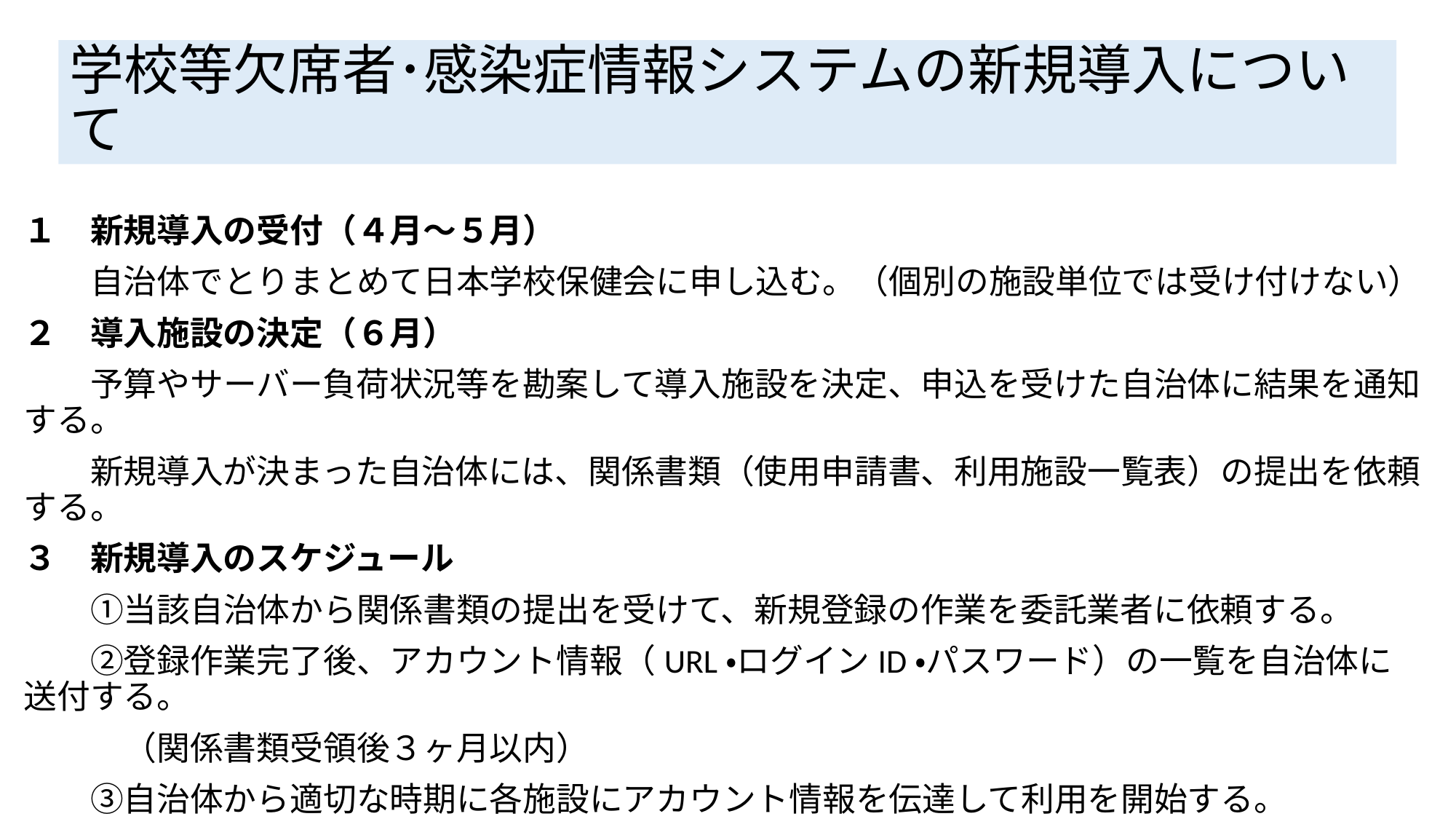

# 学校等欠席者･感染症情報システムの新規導入について
１　新規導入の受付（４月～５月）
　　自治体でとりまとめて日本学校保健会に申し込む。（個別の施設単位では受け付けない）
２　導入施設の決定（６月）
　　予算やサーバー負荷状況等を勘案して導入施設を決定、申込を受けた自治体に結果を通知する。
　　新規導入が決まった自治体には、関係書類（使用申請書、利用施設一覧表）の提出を依頼する。
３　新規導入のスケジュール
　　①当該自治体から関係書類の提出を受けて、新規登録の作業を委託業者に依頼する。
　　②登録作業完了後、アカウント情報（URL・ログインID・パスワード）の一覧を自治体に送付する。
　　　（関係書類受領後３ヶ月以内）
　　③自治体から適切な時期に各施設にアカウント情報を伝達して利用を開始する。